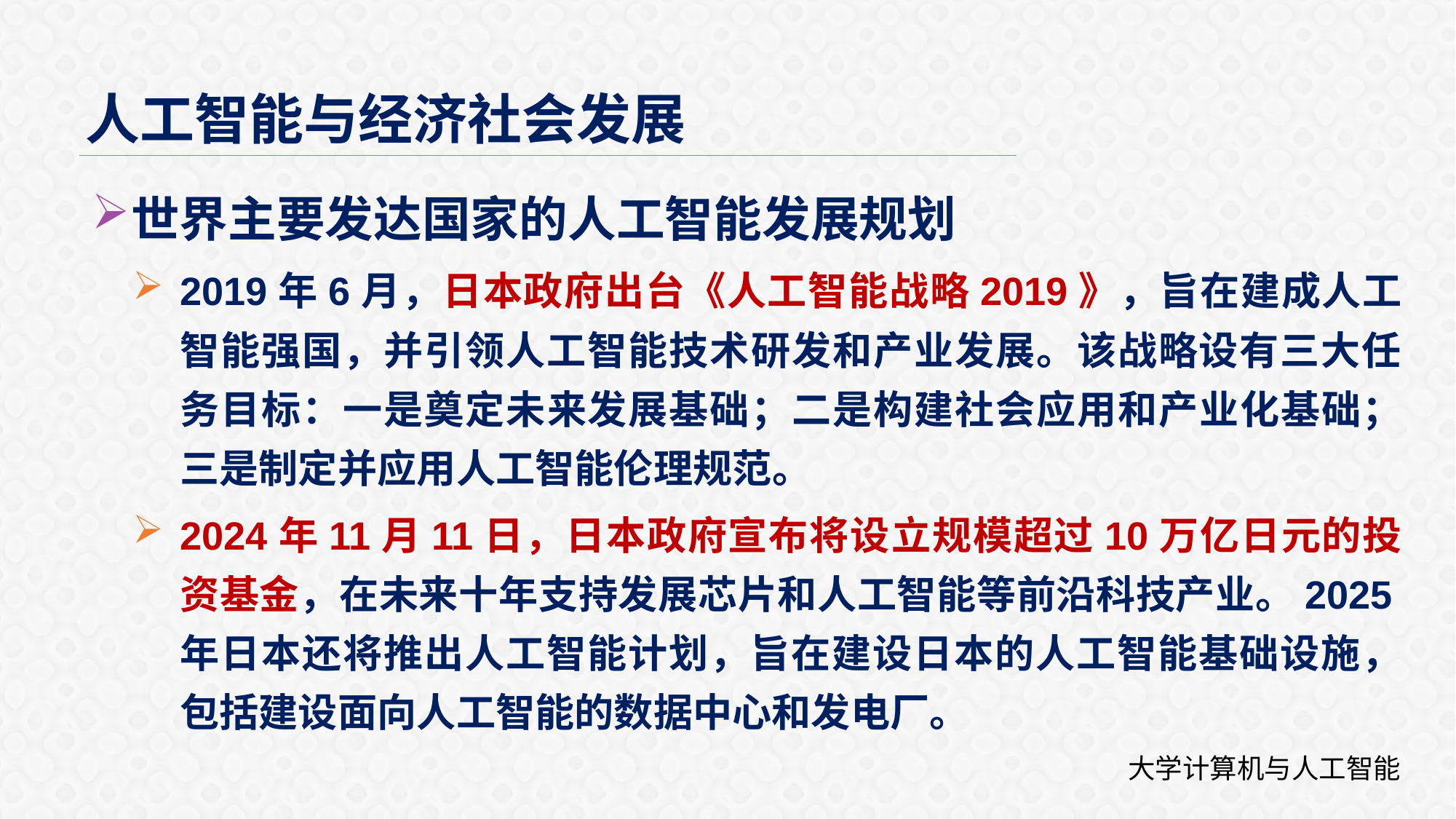

人工智能与经济社会发展
世界主要发达国家的人工智能发展规划
2019年6月，日本政府出台《人工智能战略2019》，旨在建成人工智能强国，并引领人工智能技术研发和产业发展。该战略设有三大任务目标：一是奠定未来发展基础；二是构建社会应用和产业化基础；三是制定并应用人工智能伦理规范。
2024年11月11日，日本政府宣布将设立规模超过10万亿日元的投资基金，在未来十年支持发展芯片和人工智能等前沿科技产业。2025年日本还将推出人工智能计划，旨在建设日本的人工智能基础设施，包括建设面向人工智能的数据中心和发电厂。